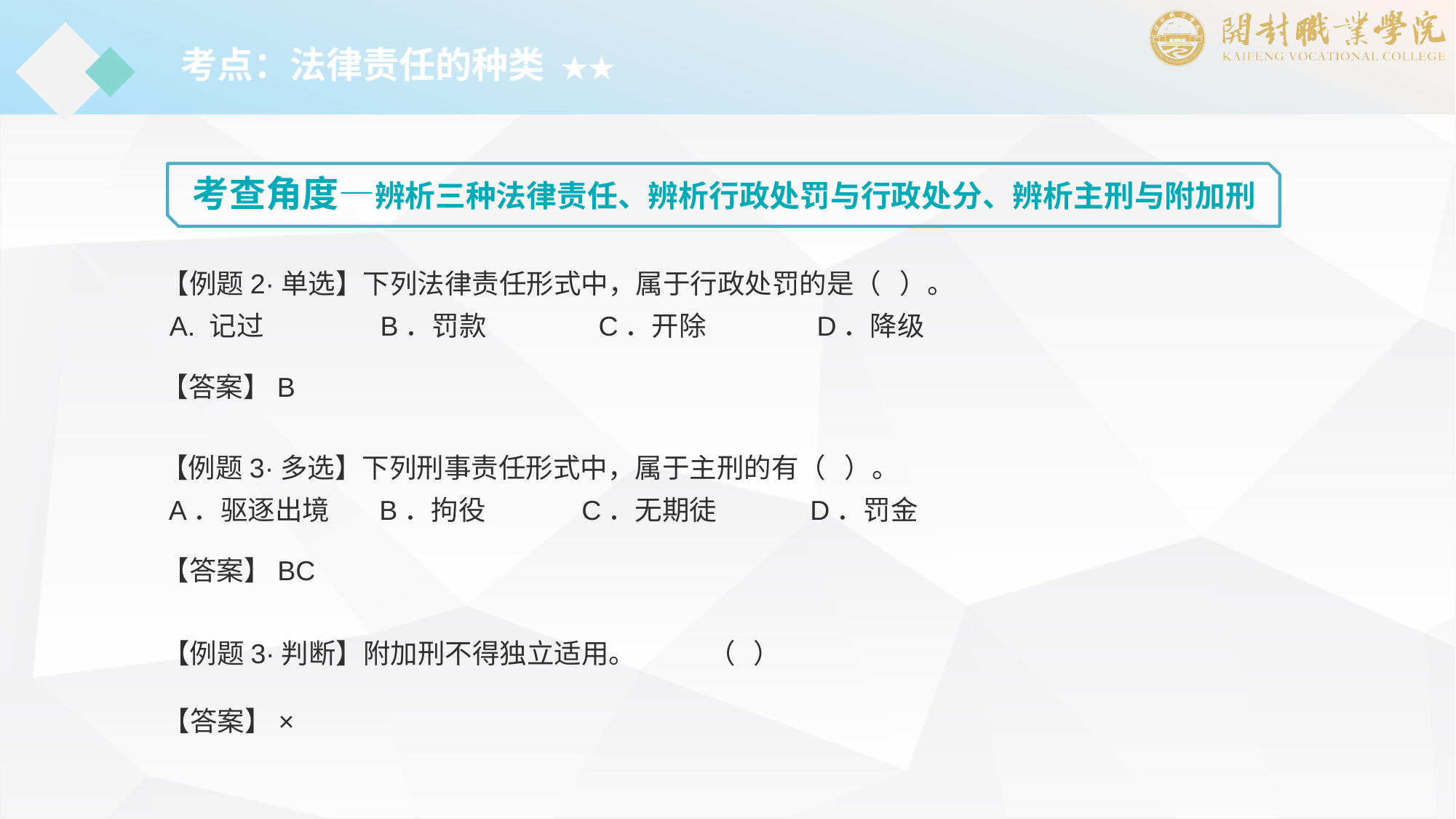

考点：法律责任的种类  ★★
考查角度—辨析三种法律责任、辨析行政处罚与行政处分、辨析主刑与附加刑

【例题2·单选】下列法律责任形式中，属于行政处罚的是（   ）。
 A. 记过		B．罚款		C．开除		D．降级
【答案】B
【例题3·多选】下列刑事责任形式中，属于主刑的有（   ）。
 A．驱逐出境	B．拘役	              C．无期徒              D．罚金
【答案】BC
【例题3·判断】附加刑不得独立适用。	（   ）
【答案】×